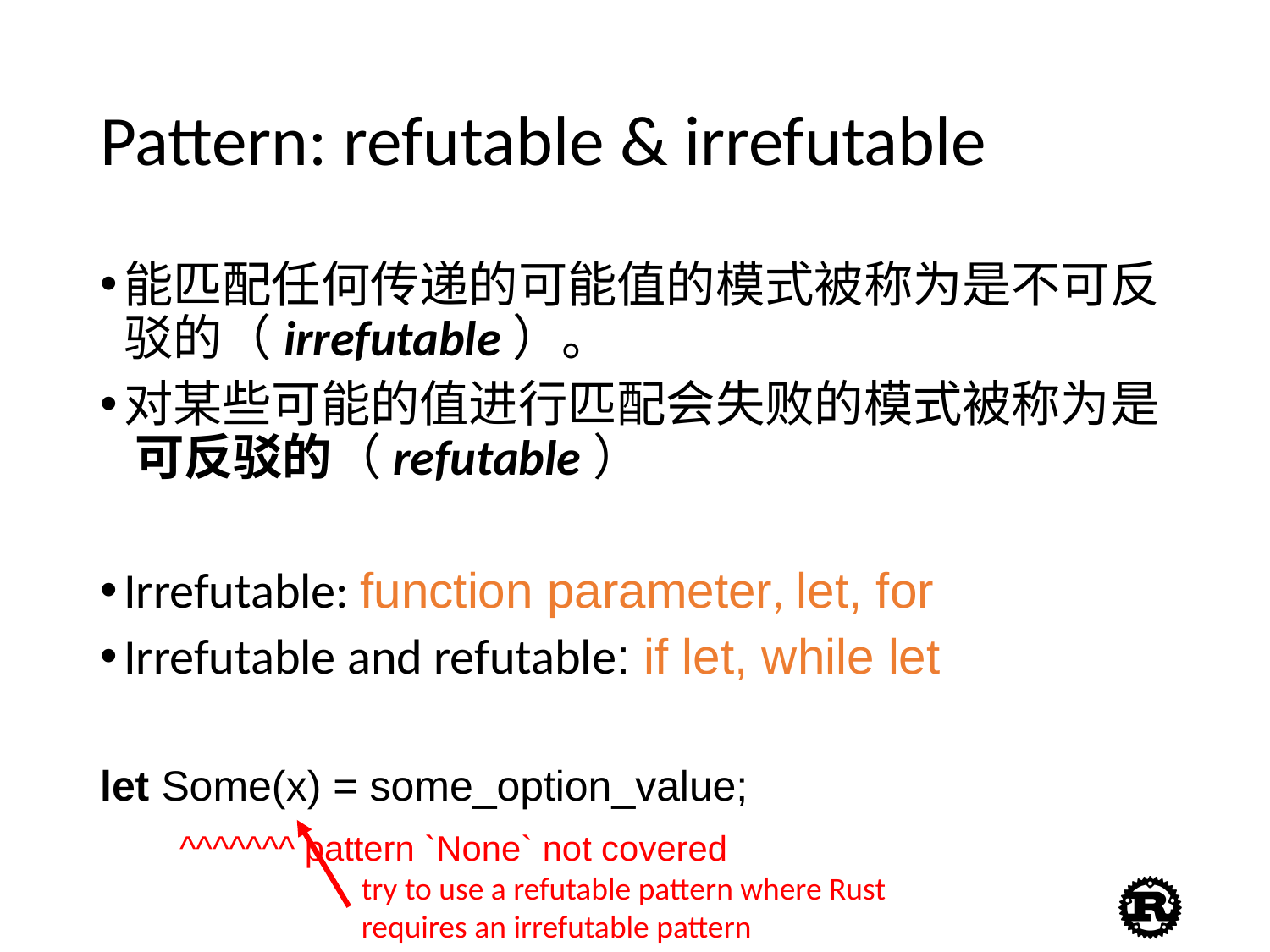

# Pattern: refutable & irrefutable
能匹配任何传递的可能值的模式被称为是不可反驳的（irrefutable）。
对某些可能的值进行匹配会失败的模式被称为是 可反驳的（refutable）

Irrefutable: function parameter, let, for
Irrefutable and refutable: if let, while let

let Some(x) = some_option_value;
^^^^^^^ pattern `None` not covered
try to use a refutable pattern where Rust requires an irrefutable pattern